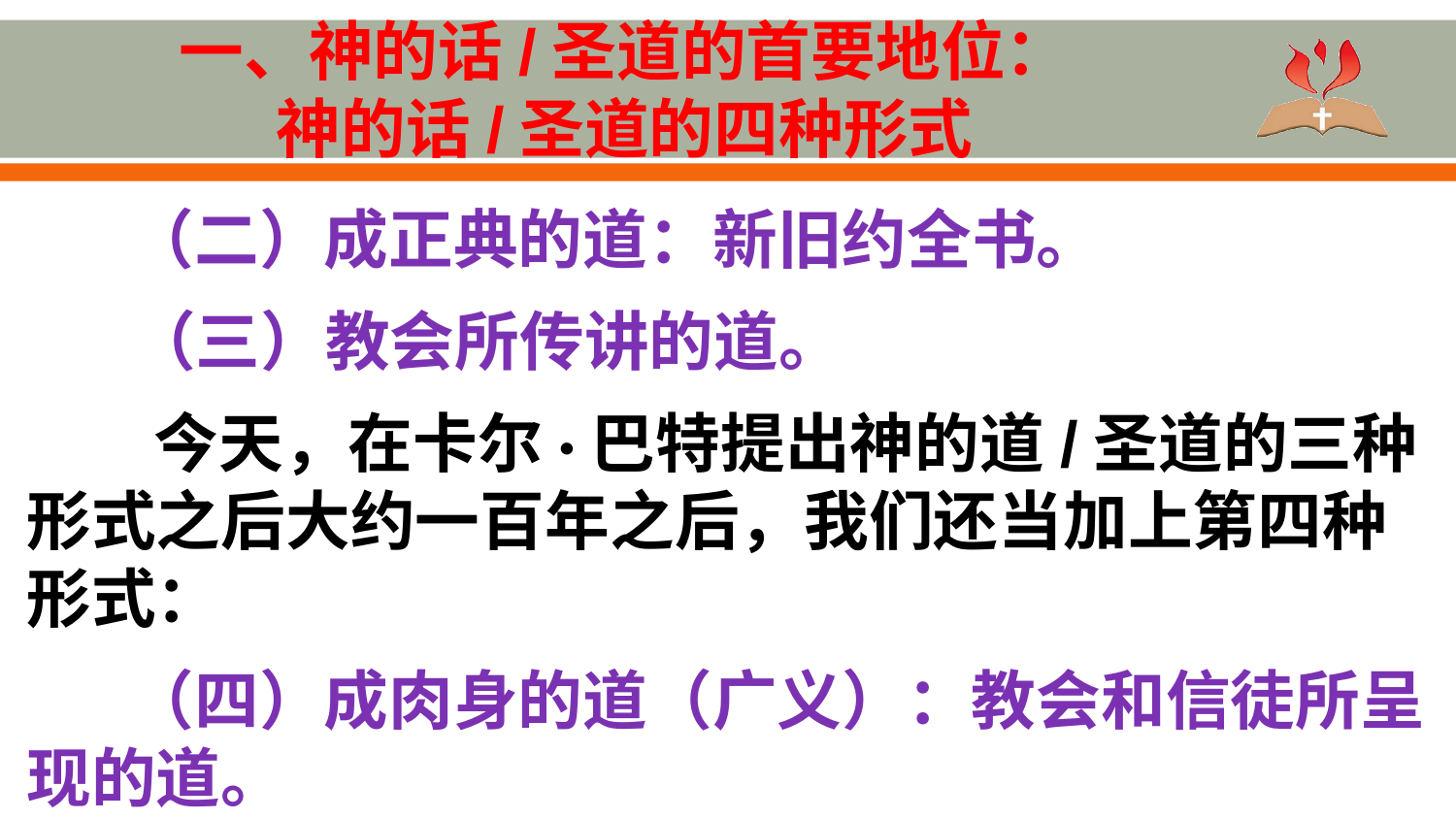

# 一、神的话/圣道的首要地位： 神的话/圣道的四种形式
      （二）成正典的道：新旧约全书。
      （三）教会所传讲的道。
今天，在卡尔·巴特提出神的道/圣道的三种形式之后大约一百年之后，我们还当加上第四种形式：
      （四）成肉身的道（广义）：教会和信徒所呈现的道。

12